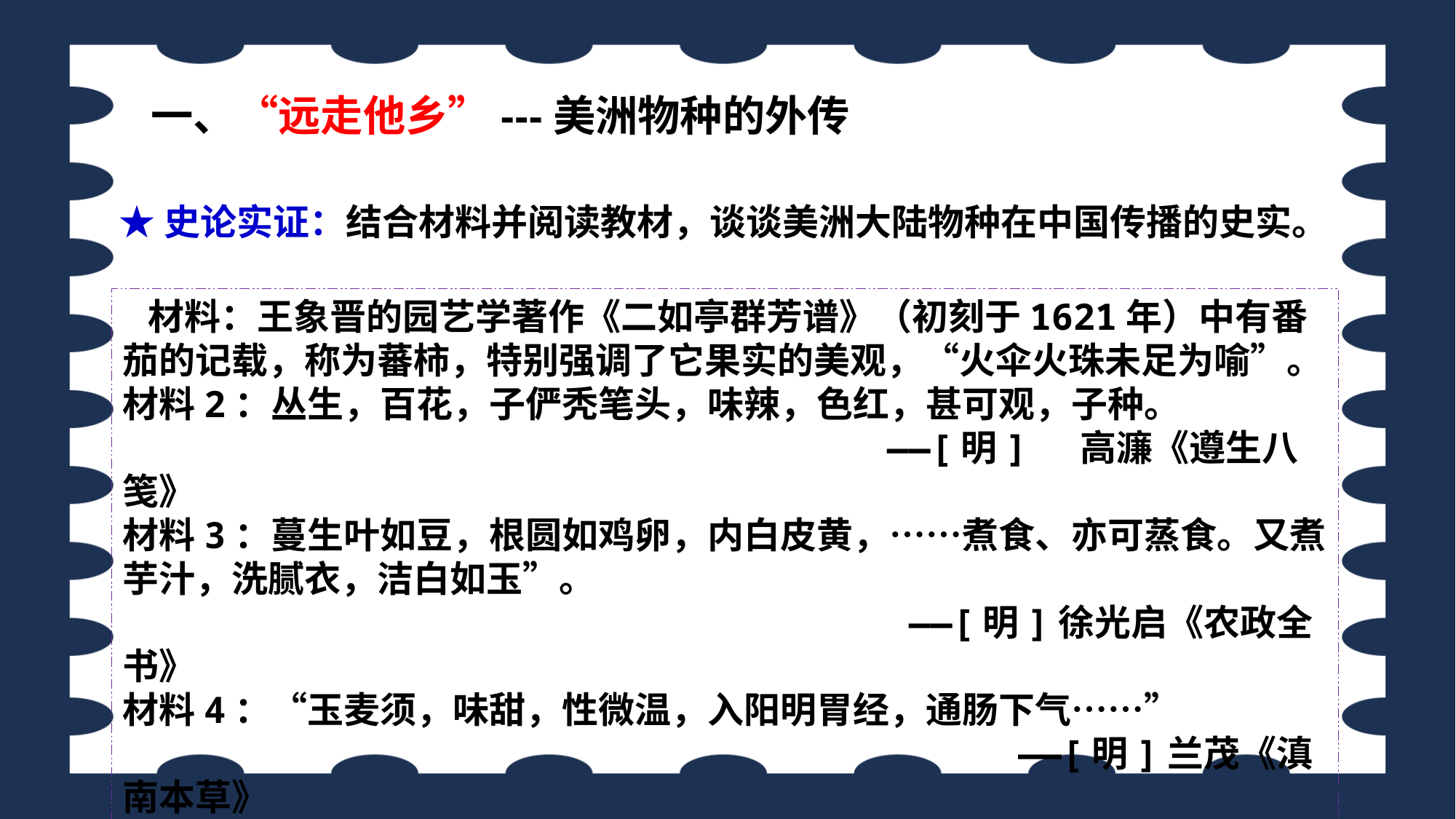

一、“远走他乡”---美洲物种的外传
★史论实证：结合材料并阅读教材，谈谈美洲大陆物种在中国传播的史实。
  材料：王象晋的园艺学著作《二如亭群芳谱》（初刻于1621年）中有番茄的记载，称为蕃柿，特别强调了它果实的美观，“火伞火珠未足为喻”。
材料2：丛生，百花，子俨秃笔头，味辣，色红，甚可观，子种。
                                   ——[明]  高濂《遵生八笺》
材料3：蔓生叶如豆，根圆如鸡卵，内白皮黄，……煮食、亦可蒸食。又煮芋汁，洗腻衣，洁白如玉”。
                                    ——[明]徐光启《农政全书》
材料4：“玉麦须，味甜，性微温，入阳明胃经，通肠下气……”
                                         ——[明]兰茂《滇南本草》